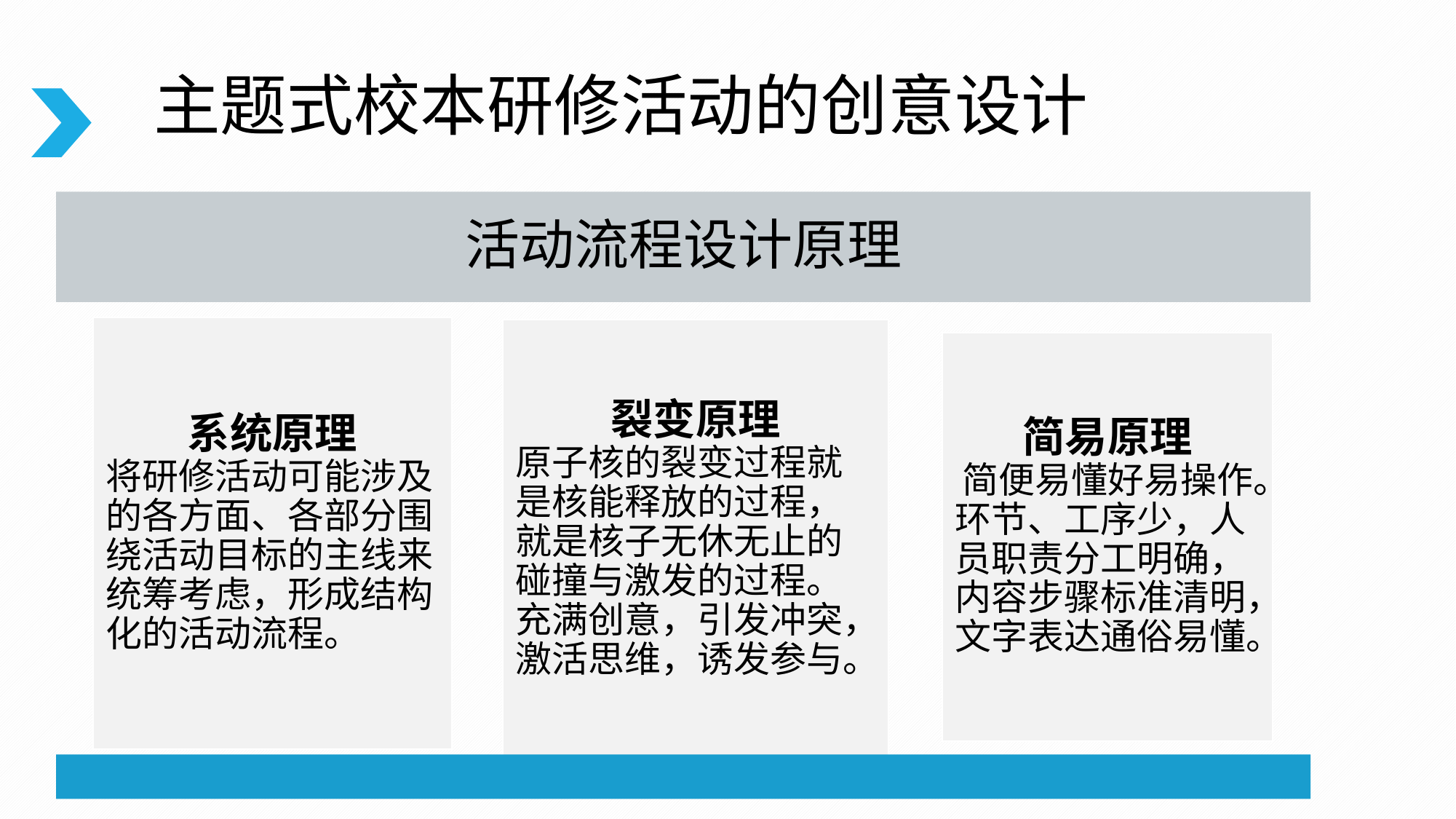

主题式校本研修活动的创意设计
活动流程设计原理
系统原理
将研修活动可能涉及的各方面、各部分围绕活动目标的主线来统筹考虑，形成结构化的活动流程。
裂变原理
原子核的裂变过程就是核能释放的过程，就是核子无休无止的碰撞与激发的过程。
充满创意，引发冲突，激活思维，诱发参与。
简易原理
简便易懂好易操作。
环节、工序少，人员职责分工明确，内容步骤标准清明，文字表达通俗易懂。